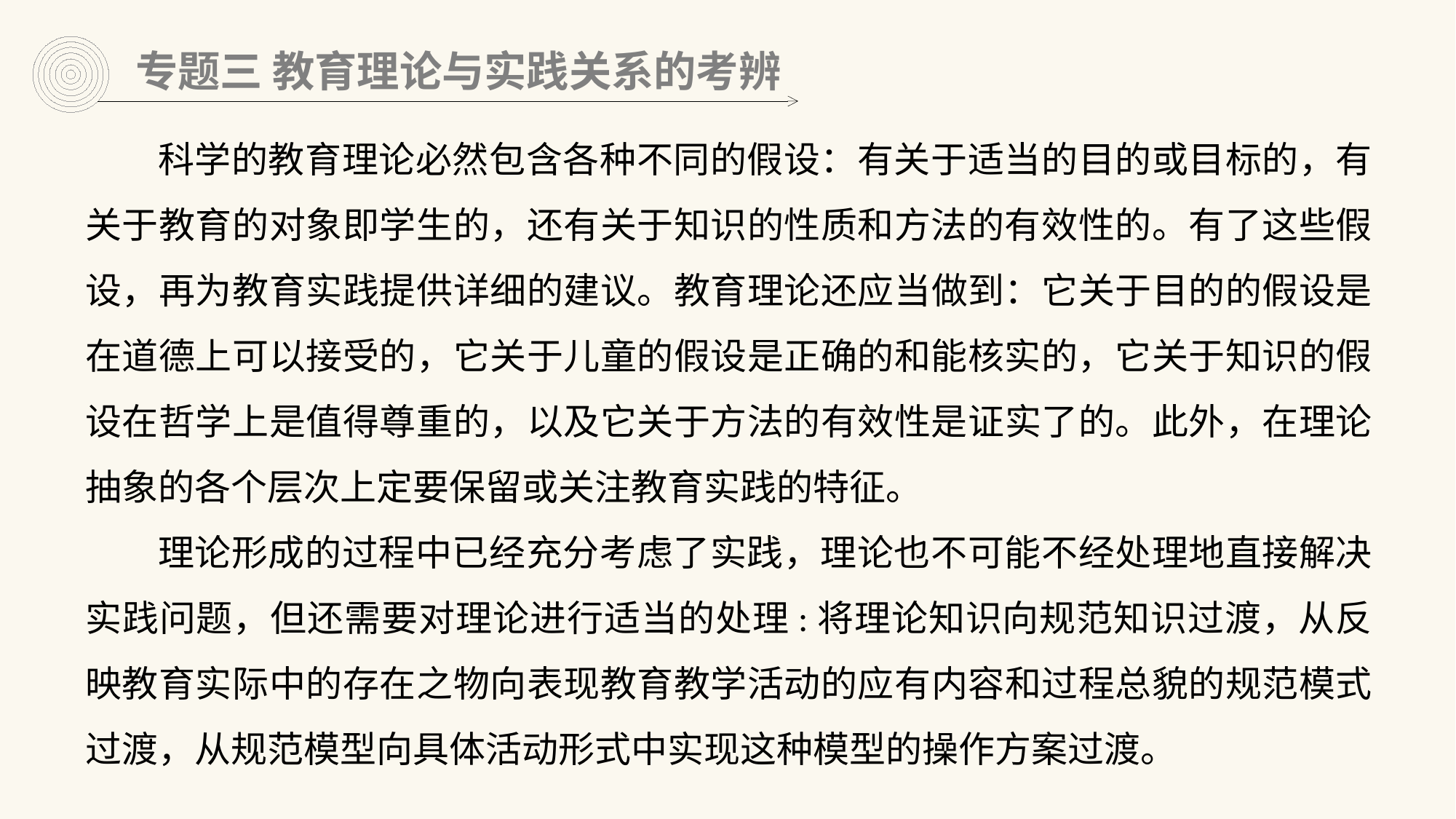

专题三 教育理论与实践关系的考辨
科学的教育理论必然包含各种不同的假设：有关于适当的目的或目标的，有关于教育的对象即学生的，还有关于知识的性质和方法的有效性的。有了这些假设，再为教育实践提供详细的建议。教育理论还应当做到：它关于目的的假设是在道德上可以接受的，它关于儿童的假设是正确的和能核实的，它关于知识的假设在哲学上是值得尊重的，以及它关于方法的有效性是证实了的。此外，在理论抽象的各个层次上定要保留或关注教育实践的特征。
理论形成的过程中已经充分考虑了实践，理论也不可能不经处理地直接解决实践问题，但还需要对理论进行适当的处理:将理论知识向规范知识过渡，从反映教育实际中的存在之物向表现教育教学活动的应有内容和过程总貌的规范模式过渡，从规范模型向具体活动形式中实现这种模型的操作方案过渡。